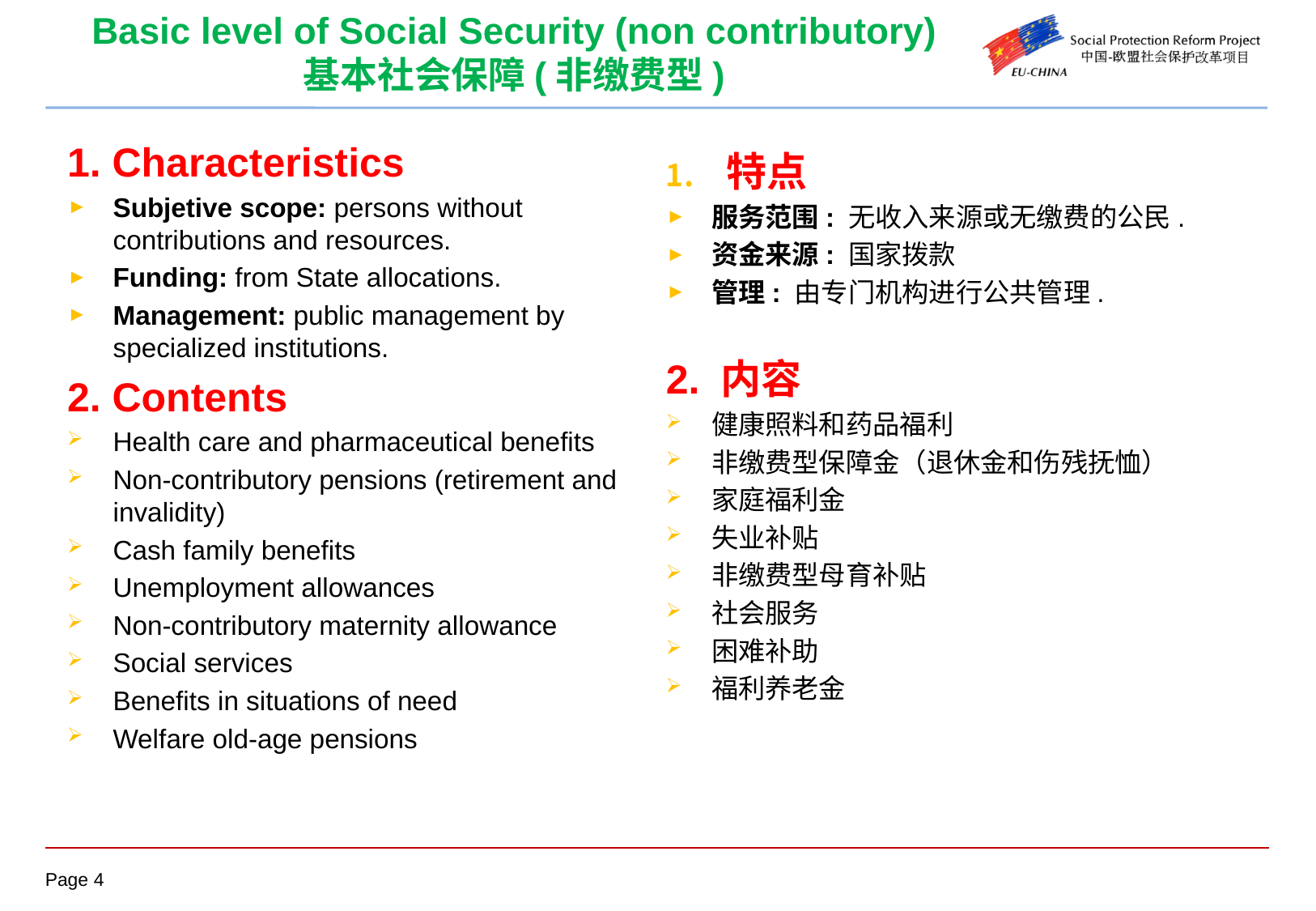

# Basic level of Social Security (non contributory) 基本社会保障(非缴费型)
1. Characteristics
Subjetive scope: persons without contributions and resources.
Funding: from State allocations.
Management: public management by specialized institutions.
2. Contents
Health care and pharmaceutical benefits
Non-contributory pensions (retirement and invalidity)
Cash family benefits
Unemployment allowances
Non-contributory maternity allowance
Social services
Benefits in situations of need
Welfare old-age pensions

特点
服务范围: 无收入来源或无缴费的公民.
资金来源: 国家拨款
管理: 由专门机构进行公共管理.

2. 内容
健康照料和药品福利
非缴费型保障金（退休金和伤残抚恤）
家庭福利金
失业补贴
非缴费型母育补贴
社会服务
困难补助
福利养老金